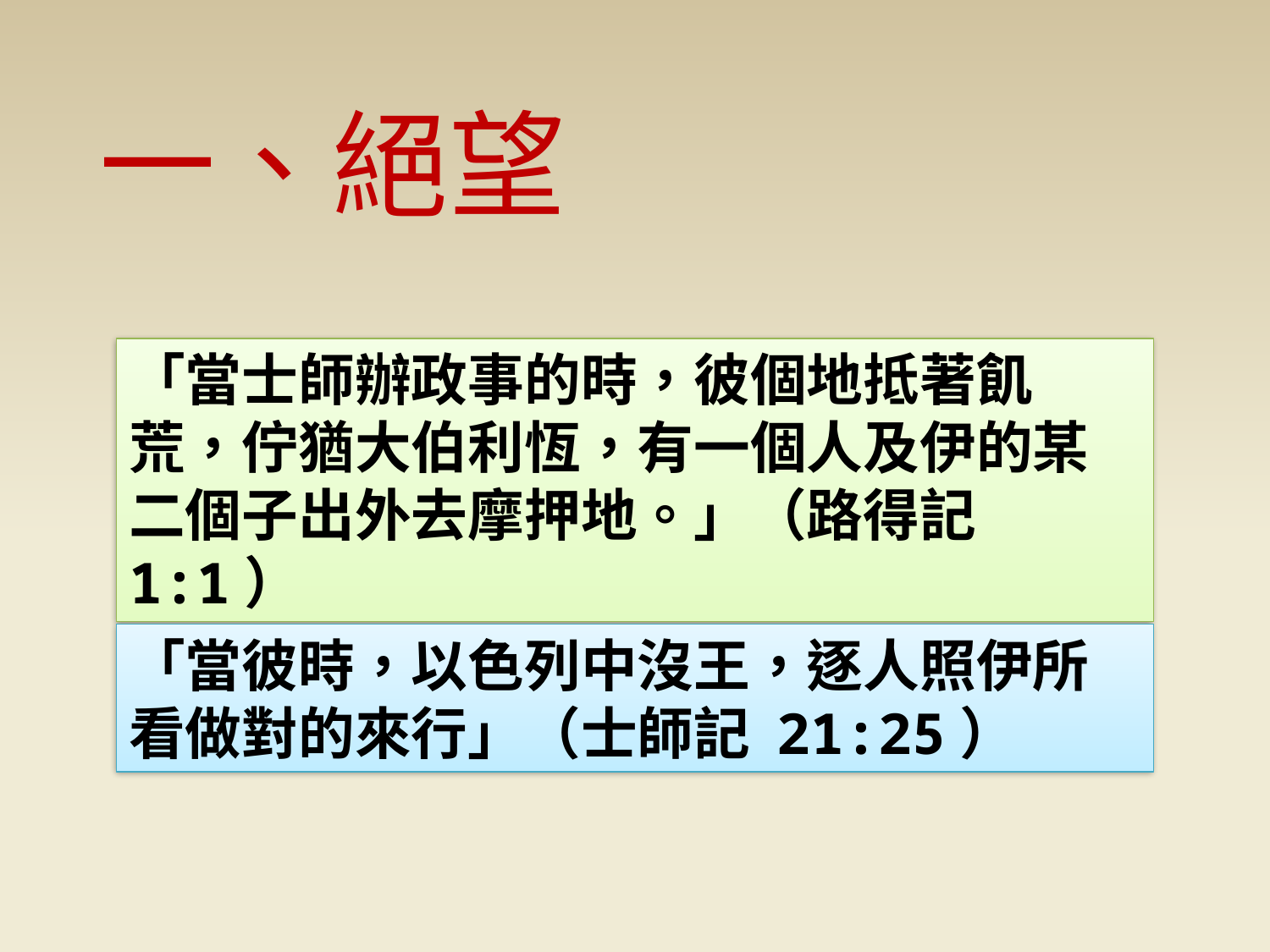

一、絕望
「當士師辦政事的時，彼個地抵著飢荒，佇猶大伯利恆，有一個人及伊的某二個子出外去摩押地。」（路得記 1:1）
「當彼時，以色列中沒王，逐人照伊所看做對的來行」（士師記 21:25）